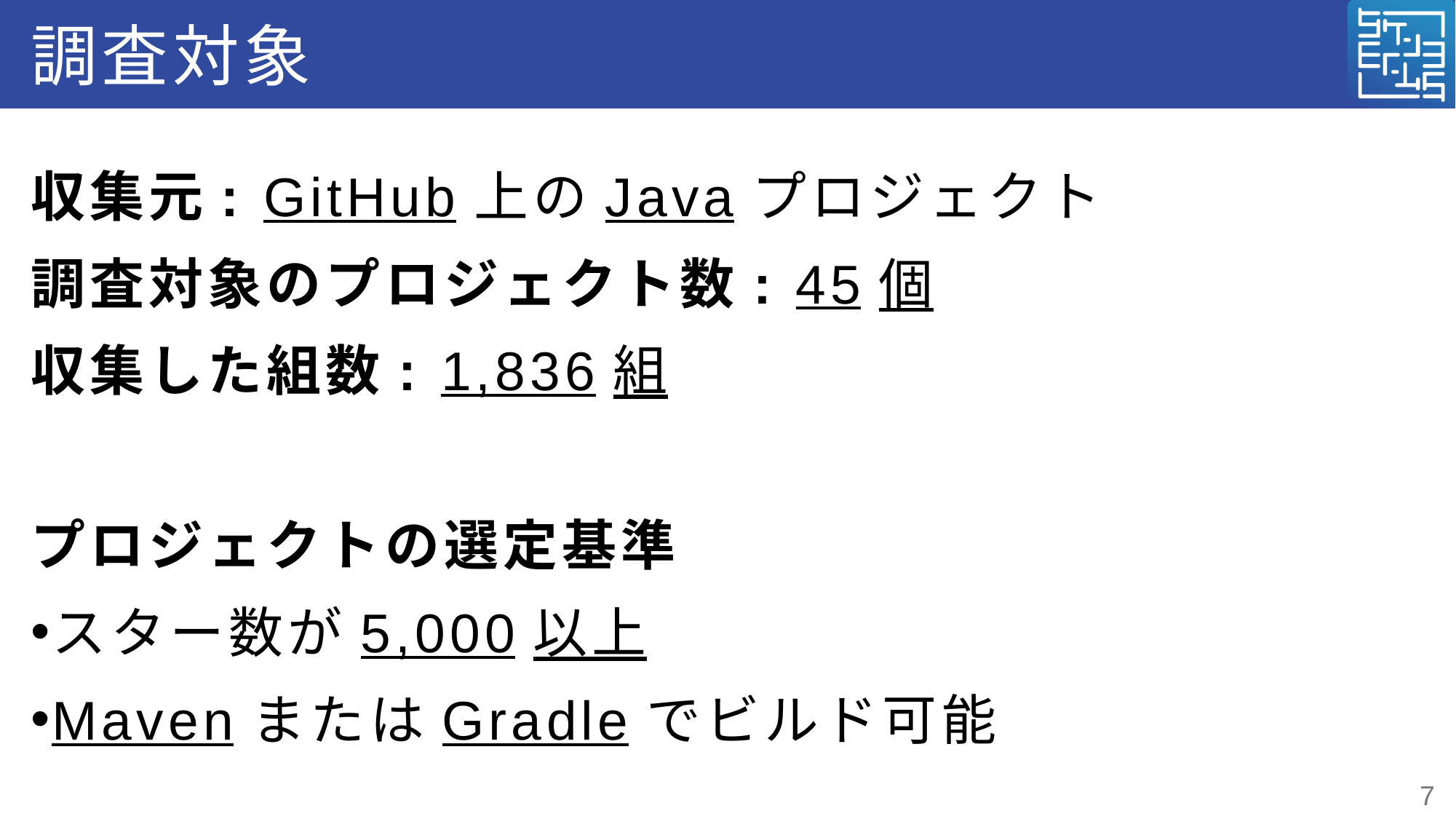

# 調査対象
収集元: GitHub上のJavaプロジェクト
調査対象のプロジェクト数: 45個
収集した組数: 1,836組

プロジェクトの選定基準
スター数が5,000以上
MavenまたはGradleでビルド可能
7